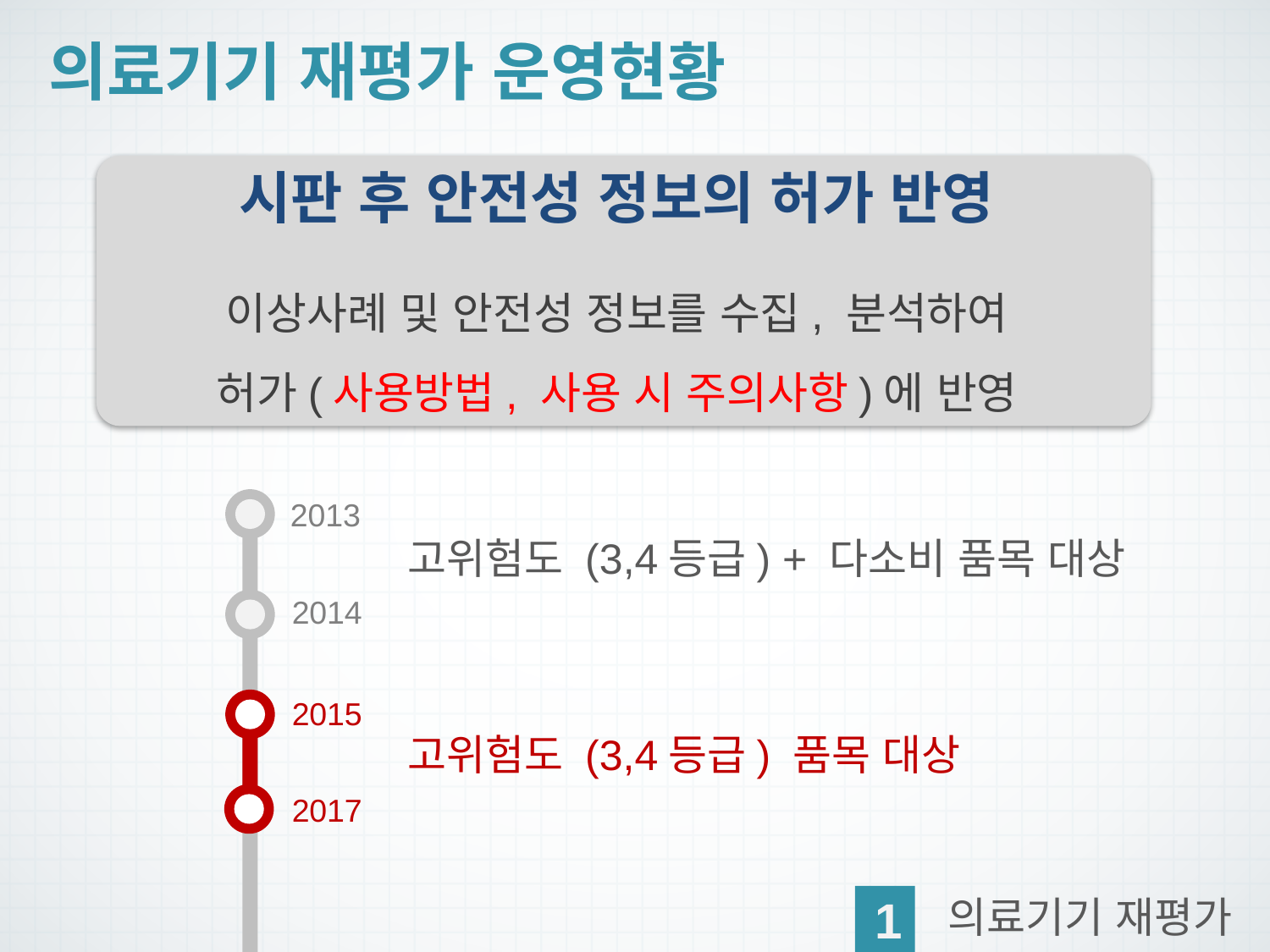

의료기기 재평가 운영현황

시판 후 안전성 정보의 허가 반영

이상사례 및 안전성 정보를 수집, 분석하여
허가(사용방법, 사용 시 주의사항)에 반영

2013
고위험도 (3,4등급) + 다소비 품목 대상
2014

2015

고위험도 (3,4등급) 품목 대상

2017

1
의료기기 재평가